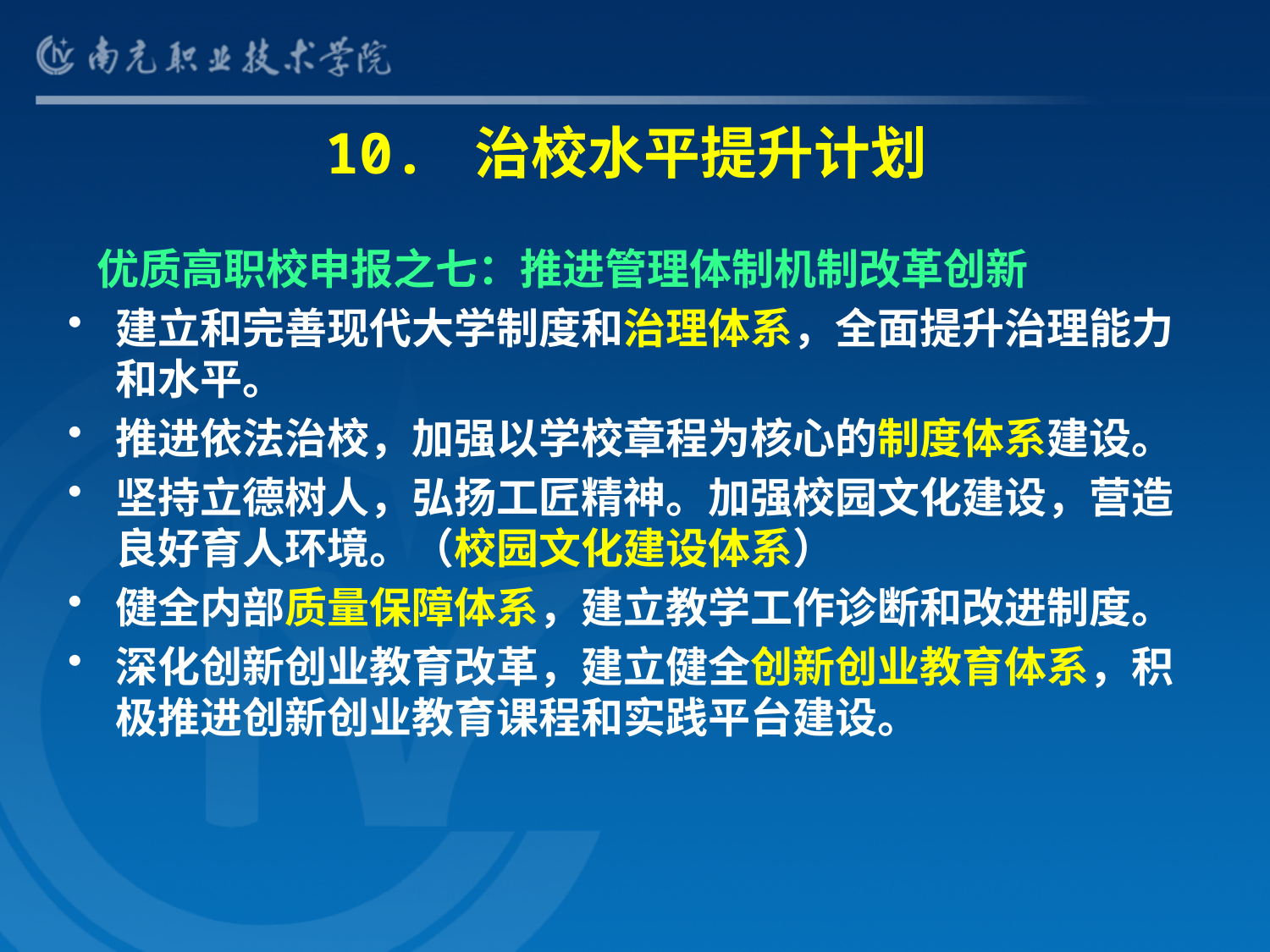

# 10. 治校水平提升计划
  优质高职校申报之七：推进管理体制机制改革创新
建立和完善现代大学制度和治理体系，全面提升治理能力和水平。
推进依法治校，加强以学校章程为核心的制度体系建设。
坚持立德树人，弘扬工匠精神。加强校园文化建设，营造良好育人环境。（校园文化建设体系）
健全内部质量保障体系，建立教学工作诊断和改进制度。
深化创新创业教育改革，建立健全创新创业教育体系，积极推进创新创业教育课程和实践平台建设。